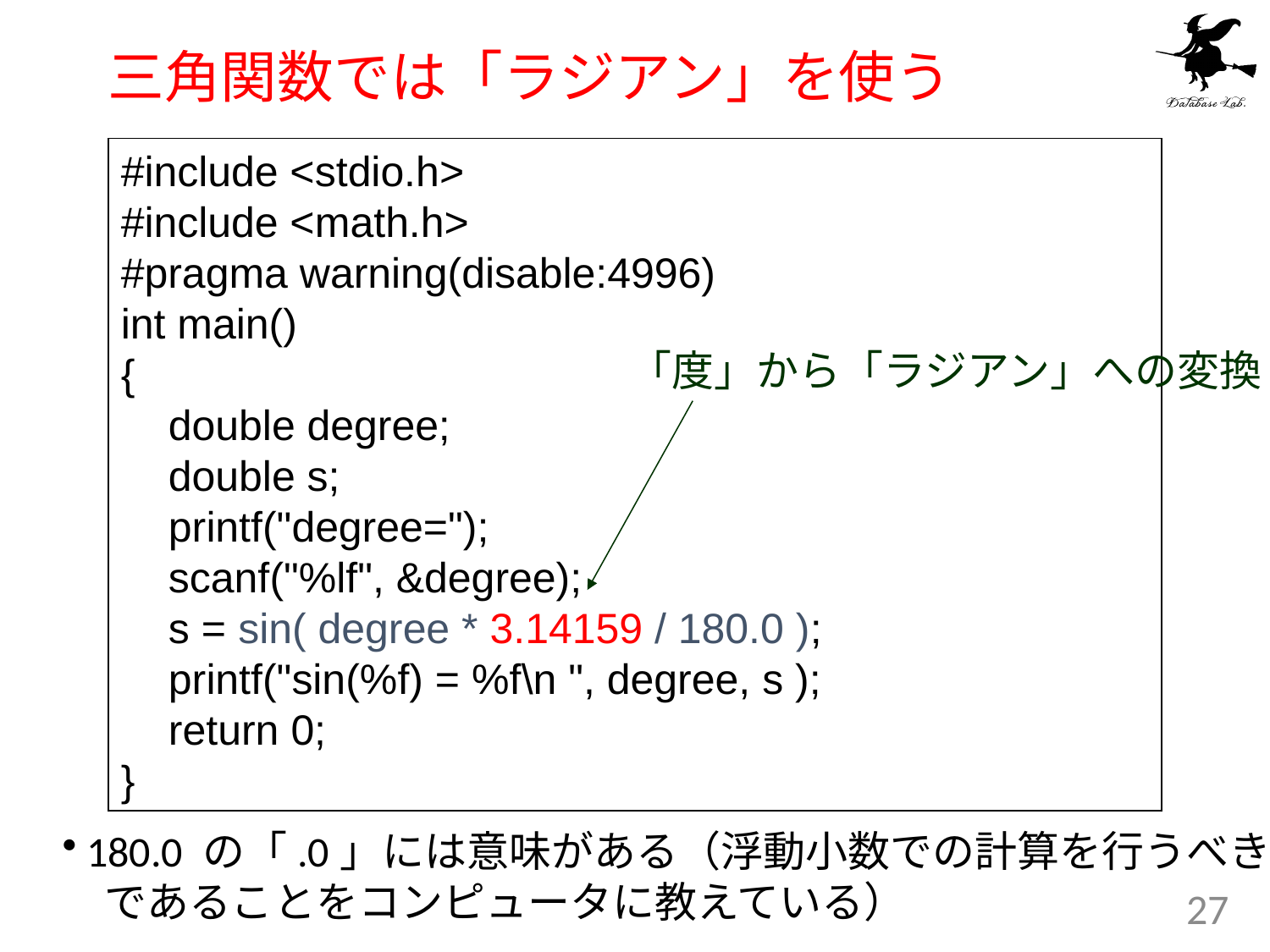

# 三角関数では「ラジアン」を使う
#include <stdio.h>
#include <math.h>
#pragma warning(disable:4996)
int main()
{
    double degree;
    double s;
    printf("degree=");
    scanf("%lf", &degree);
    s = sin( degree * 3.14159 / 180.0 );
    printf("sin(%f) = %f\n ", degree, s );
    return 0;
}

 「度」から「ラジアン」への変換

 180.0 の「.0」には意味がある（浮動小数での計算を行うべき
　であることをコンピュータに教えている）
27